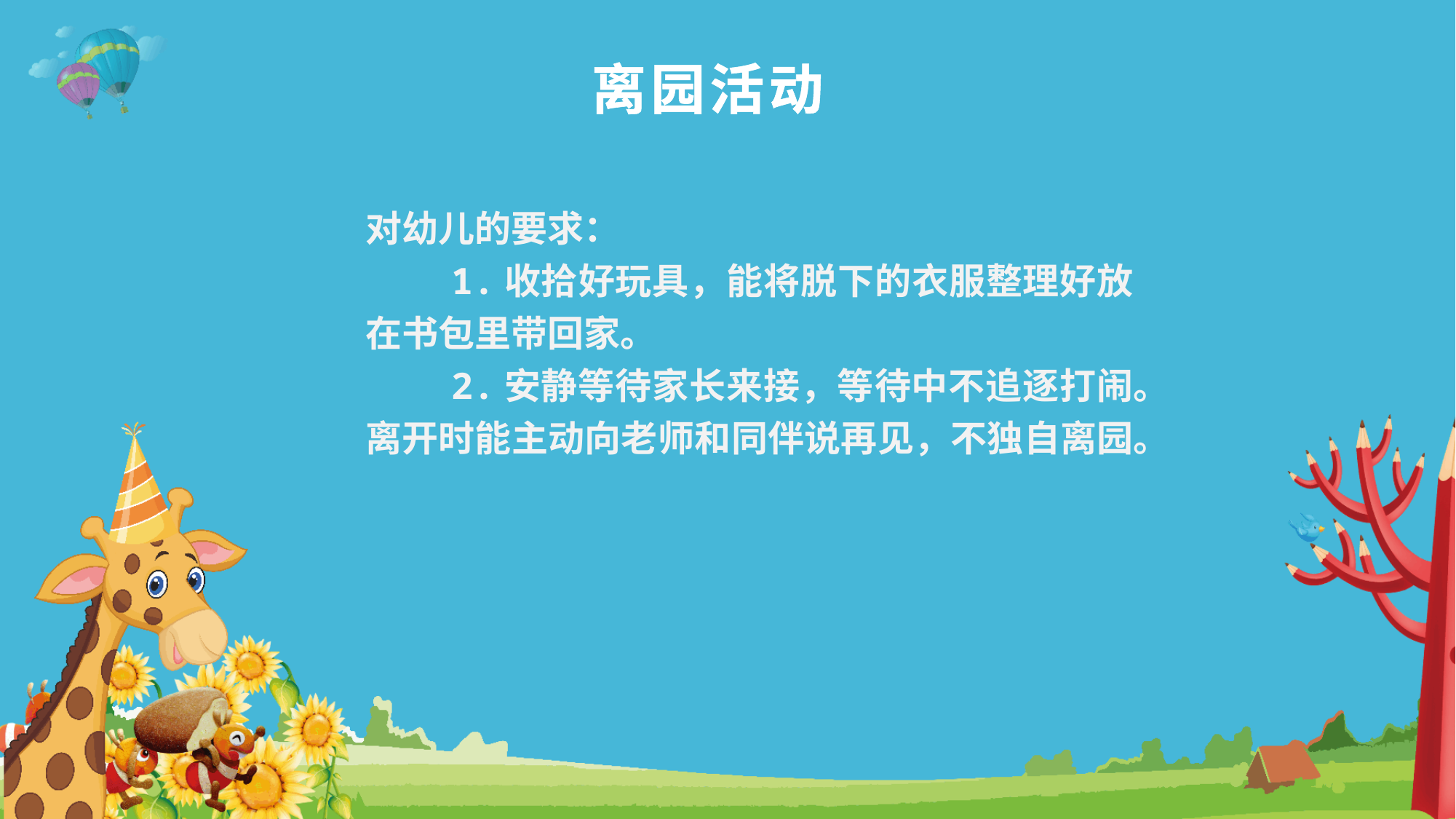

离园活动
对幼儿的要求：
1.收拾好玩具，能将脱下的衣服整理好放在书包里带回家。
2.安静等待家长来接，等待中不追逐打闹。离开时能主动向老师和同伴说再见，不独自离园。